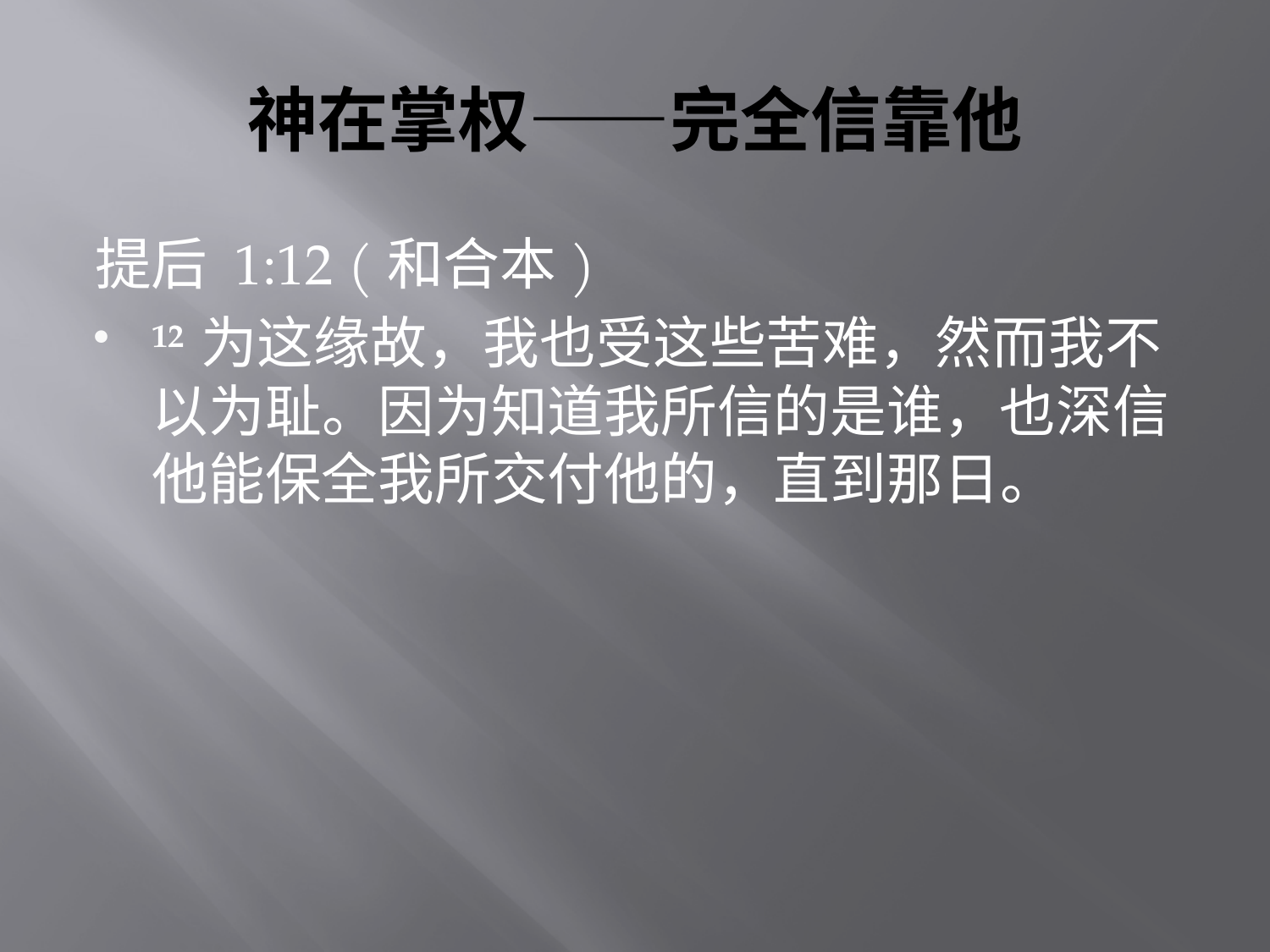

# 神在掌权——完全信靠他
提后 1:12 (和合本)
12 为这缘故，我也受这些苦难，然而我不以为耻。因为知道我所信的是谁，也深信他能保全我所交付他的，直到那日。